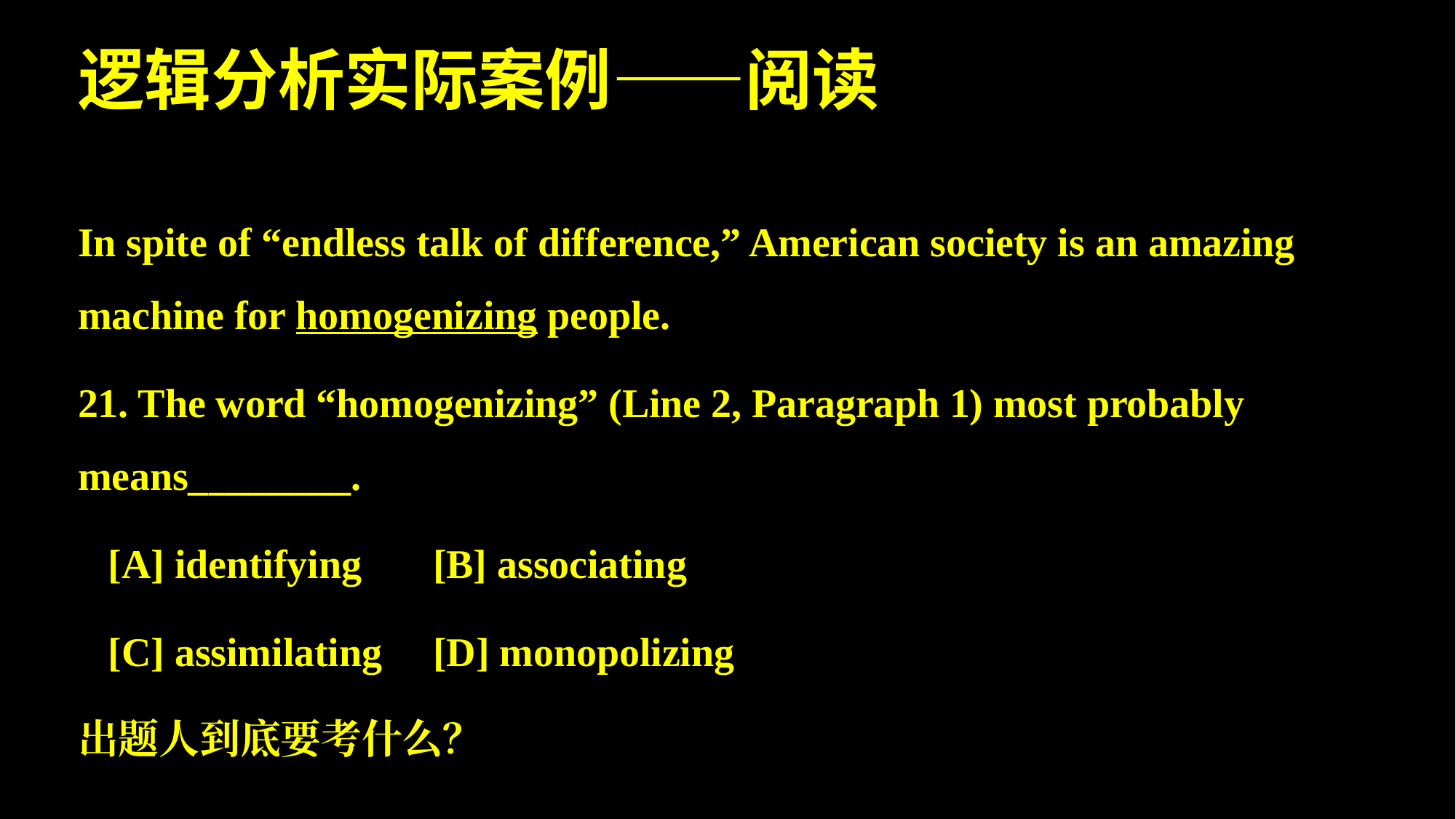

# 逻辑分析实际案例——阅读
In spite of “endless talk of difference,” American society is an amazing machine for homogenizing people.
21. The word “homogenizing” (Line 2, Paragraph 1) most probably means________.
   [A] identifying       [B] associating
   [C] assimilating     [D] monopolizing
出题人到底要考什么？